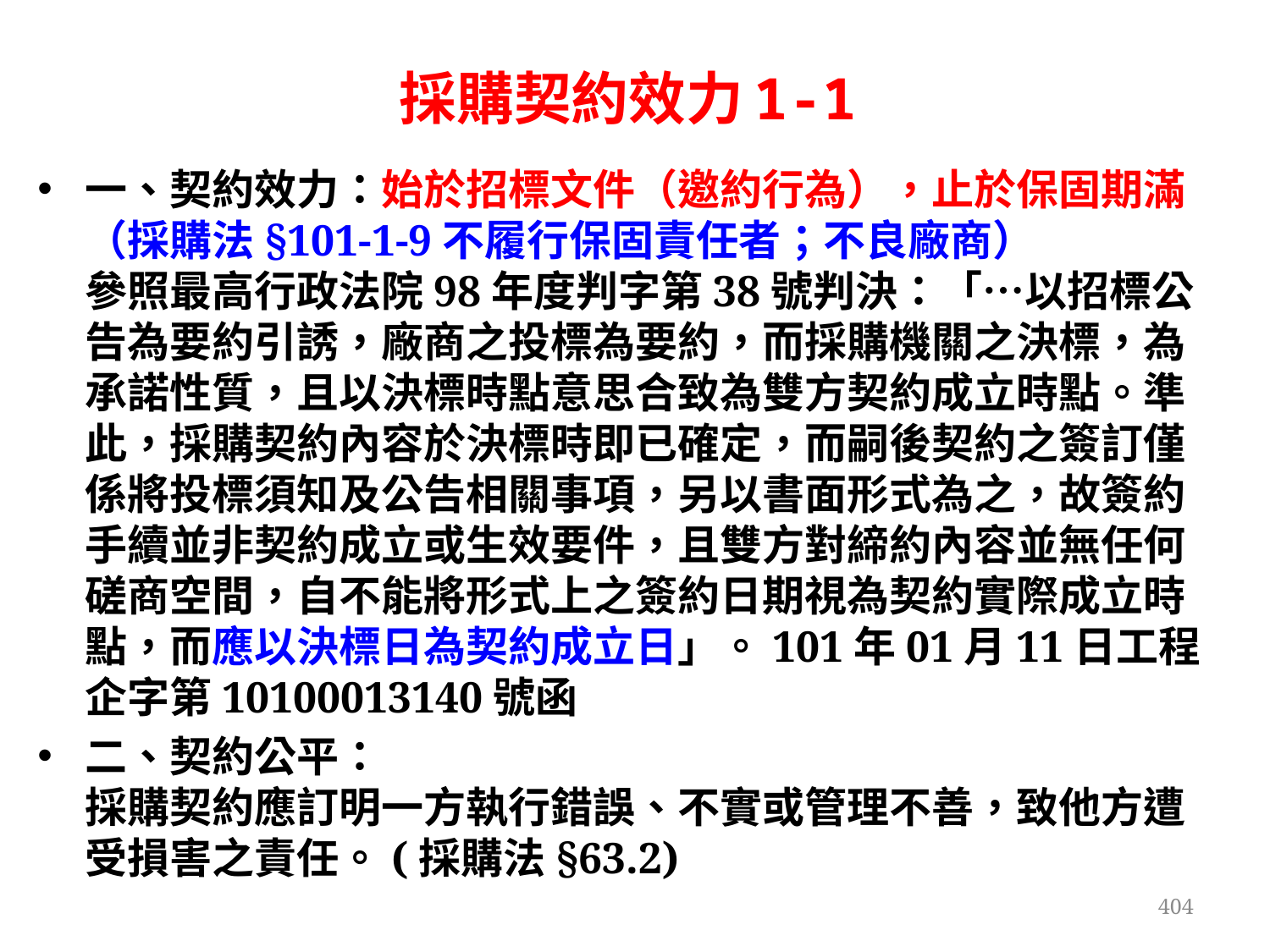

採購契約效力1-1
一、契約效力：始於招標文件（邀約行為），止於保固期滿
（採購法§101-1-9不履行保固責任者；不良廠商）
參照最高行政法院98年度判字第38號判決：「…以招標公告為要約引誘，廠商之投標為要約，而採購機關之決標，為承諾性質，且以決標時點意思合致為雙方契約成立時點。準此，採購契約內容於決標時即已確定，而嗣後契約之簽訂僅係將投標須知及公告相關事項，另以書面形式為之，故簽約手續並非契約成立或生效要件，且雙方對締約內容並無任何磋商空間，自不能將形式上之簽約日期視為契約實際成立時點，而應以決標日為契約成立日」。101年01月11日工程企字第10100013140號函
二、契約公平：
採購契約應訂明一方執行錯誤、不實或管理不善，致他方遭受損害之責任。(採購法§63.2)

404